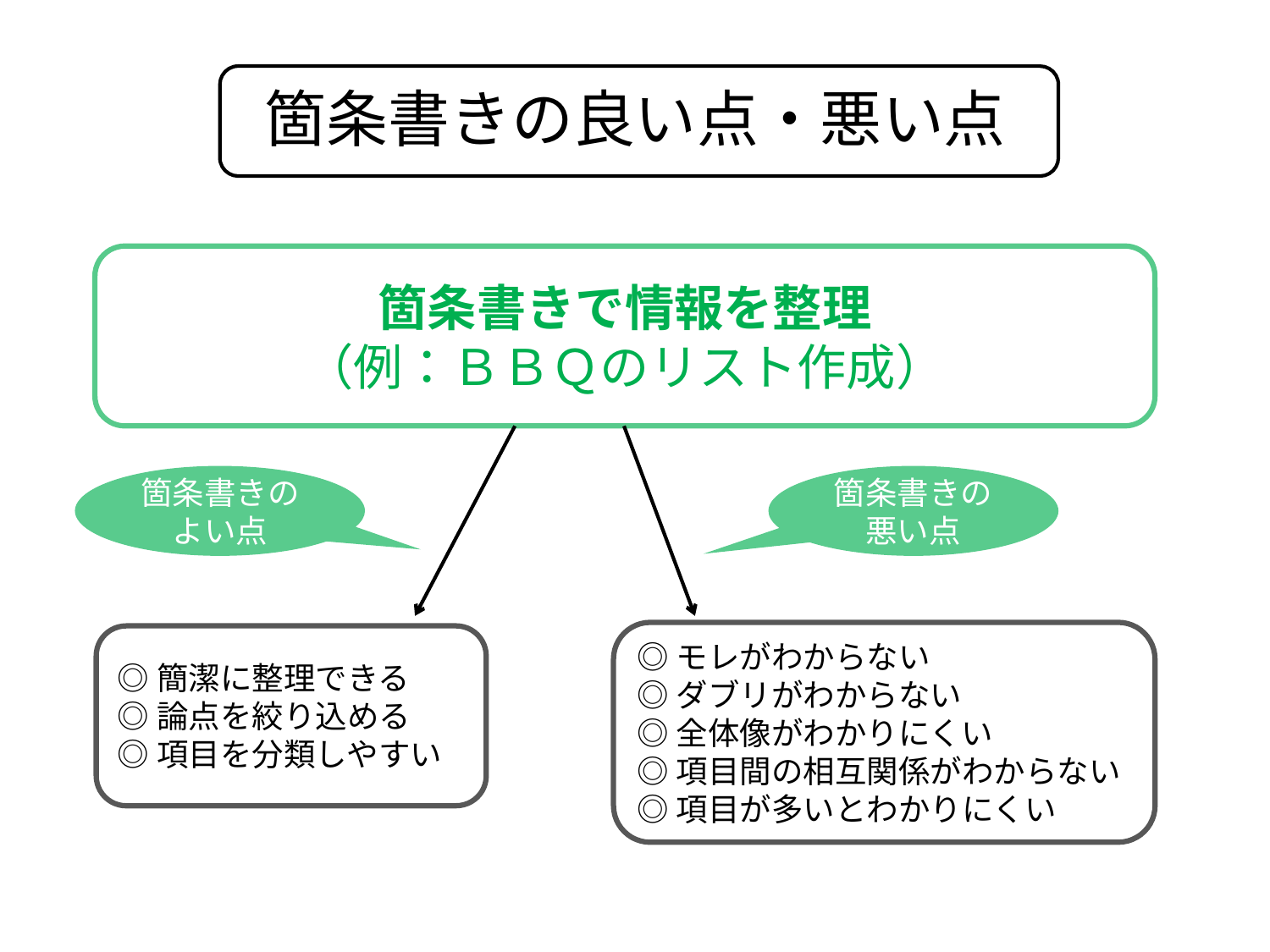

# 箇条書きの良い点・悪い点

箇条書きで情報を整理
（例：ＢＢＱのリスト作成）
箇条書きの悪い点
箇条書きのよい点
◎モレがわからない
◎ダブリがわからない
◎全体像がわかりにくい
◎項目間の相互関係がわからない
◎項目が多いとわかりにくい
◎簡潔に整理できる
◎論点を絞り込める
◎項目を分類しやすい